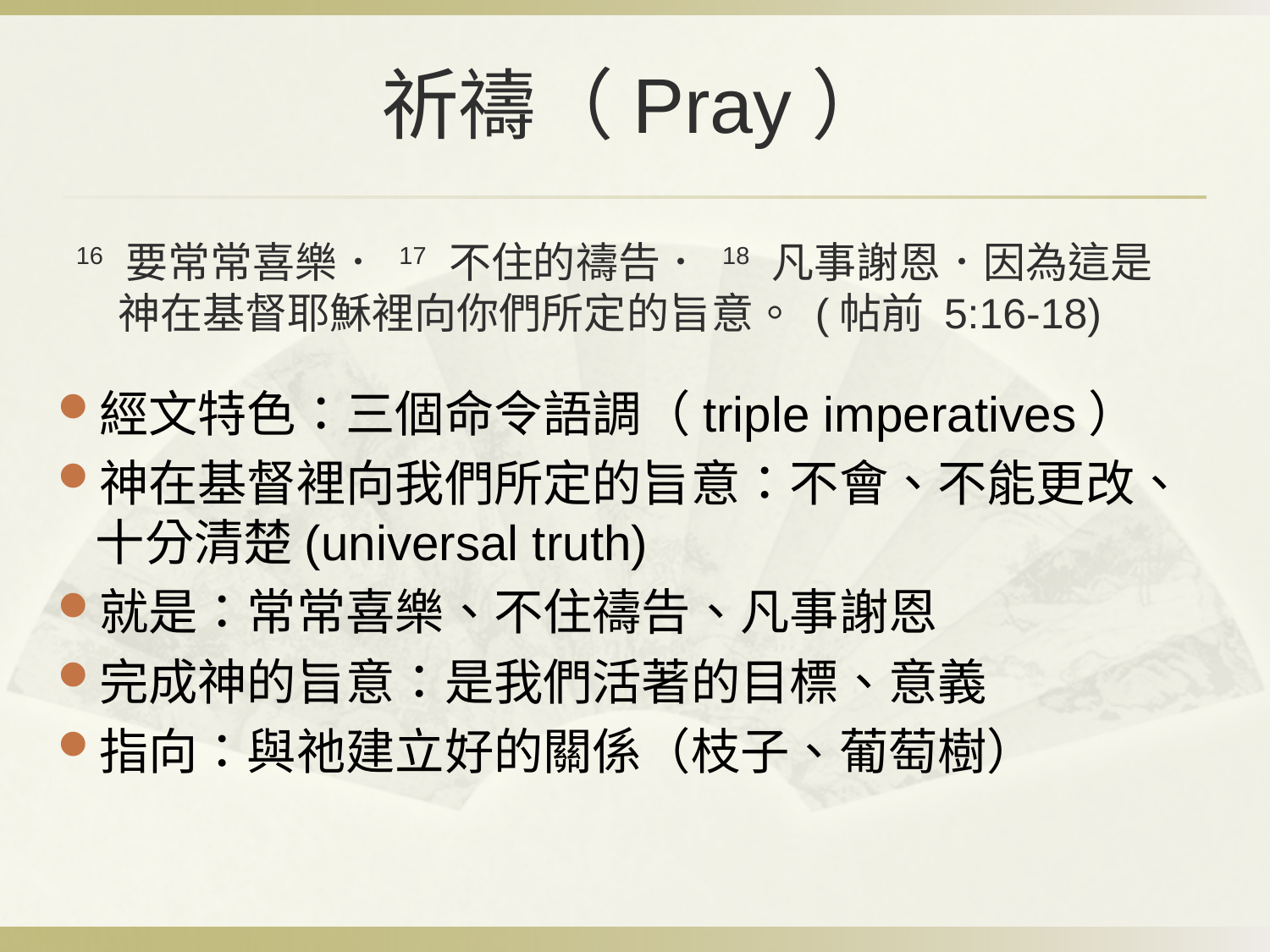

祈禱（Pray）
# 16 要常常喜樂． 17 不住的禱告． 18 凡事謝恩．因為這是　神在基督耶穌裡向你們所定的旨意。 (帖前 5:16-18)
經文特色：三個命令語調（triple imperatives）
神在基督裡向我們所定的旨意：不會、不能更改、十分清楚(universal truth)
就是：常常喜樂、不住禱告、凡事謝恩
完成神的旨意：是我們活著的目標、意義
指向：與祂建立好的關係（枝子、葡萄樹）